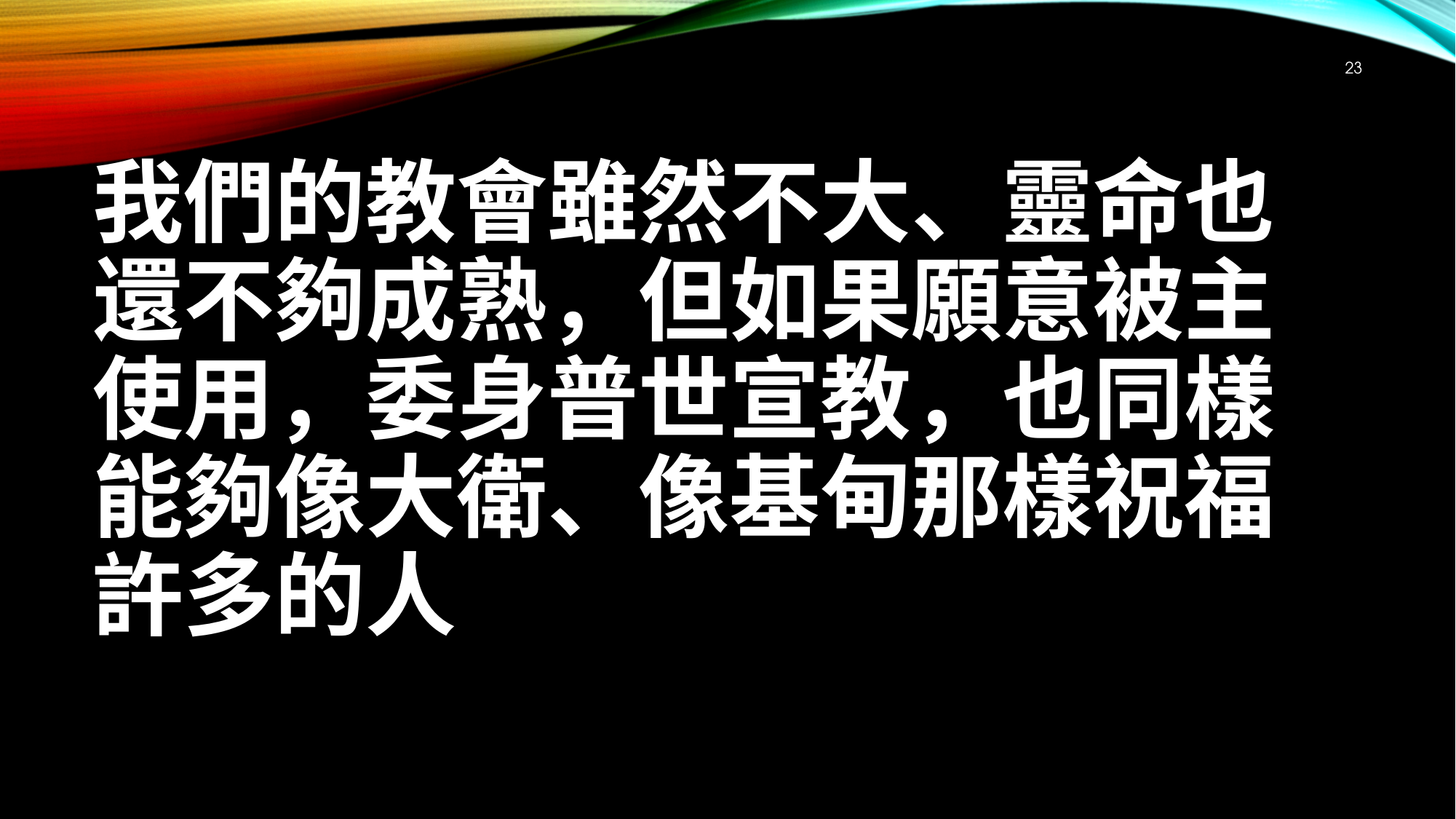

23
我們的教會雖然不大、靈命也還不夠成熟，但如果願意被主使用，委身普世宣教，也同樣能夠像大衛、像基甸那樣祝福許多的人